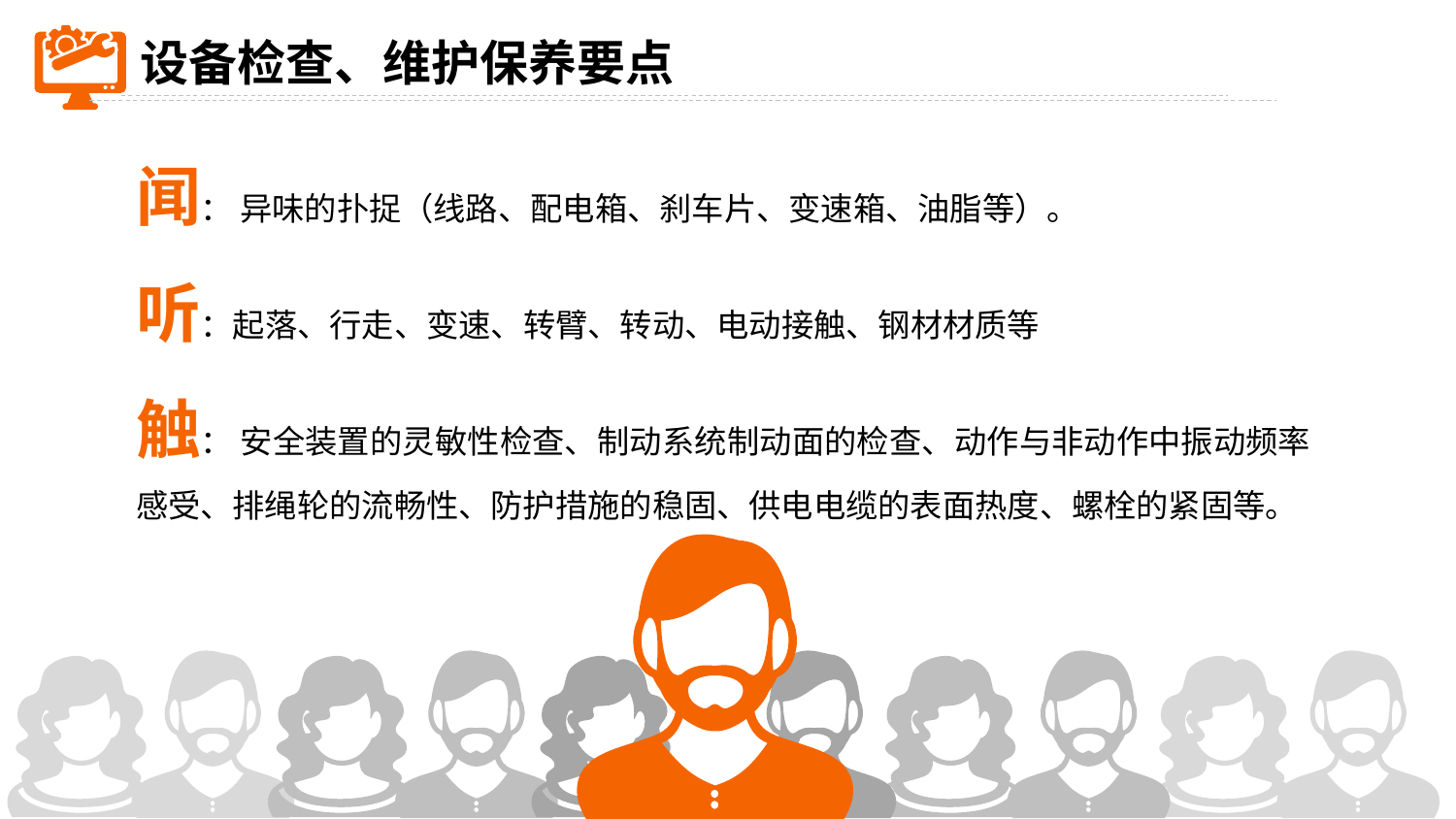

设备检查、维护保养要点
闻： 异味的扑捉（线路、配电箱、刹车片、变速箱、油脂等）。
听：起落、行走、变速、转臂、转动、电动接触、钢材材质等
触： 安全装置的灵敏性检查、制动系统制动面的检查、动作与非动作中振动频率感受、排绳轮的流畅性、防护措施的稳固、供电电缆的表面热度、螺栓的紧固等。